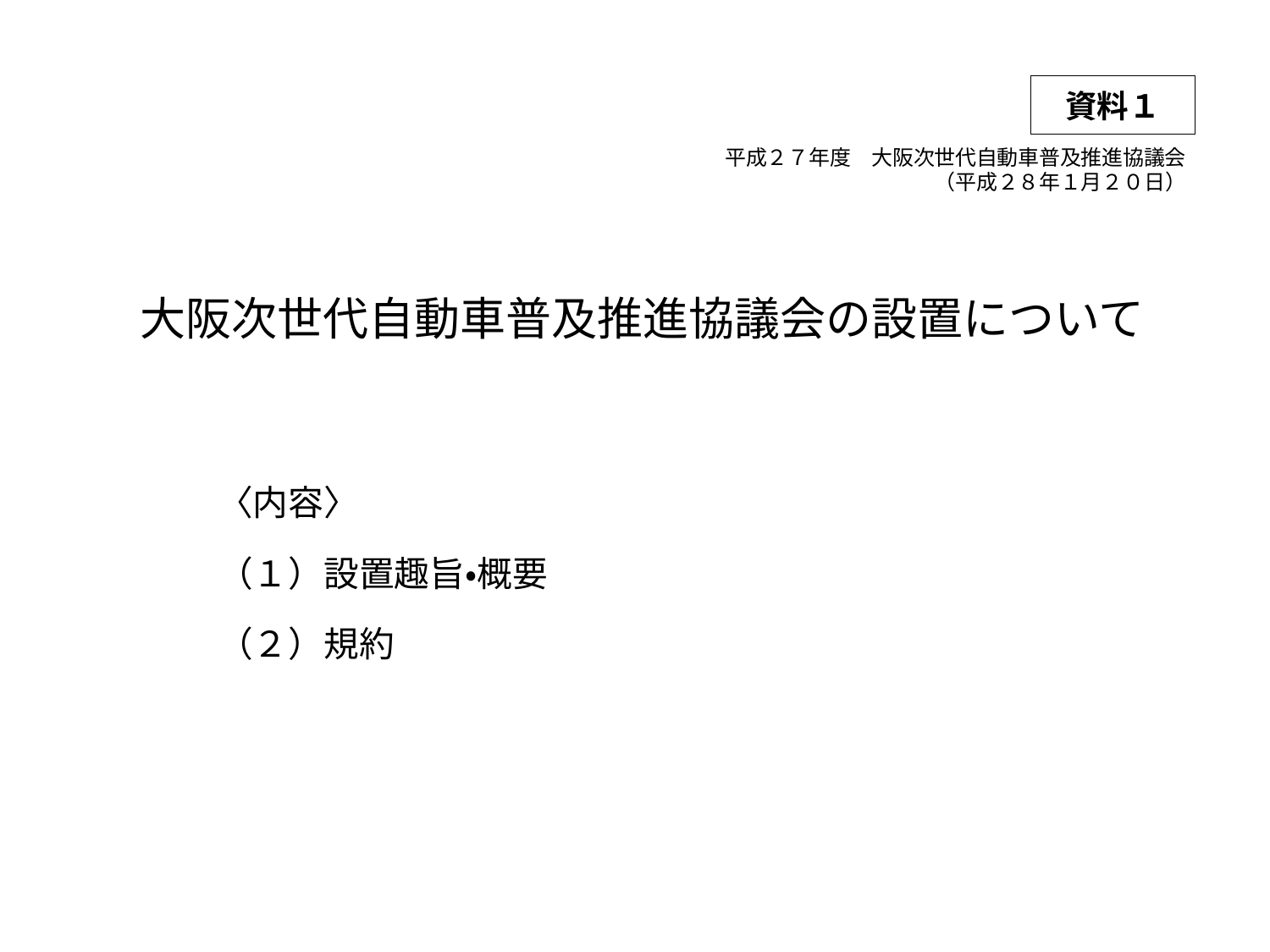

資料１
平成２７年度　大阪次世代自動車普及推進協議会
（平成２８年１月２０日）
# 大阪次世代自動車普及推進協議会の設置について
〈内容〉

（１）設置趣旨・概要

（２）規約